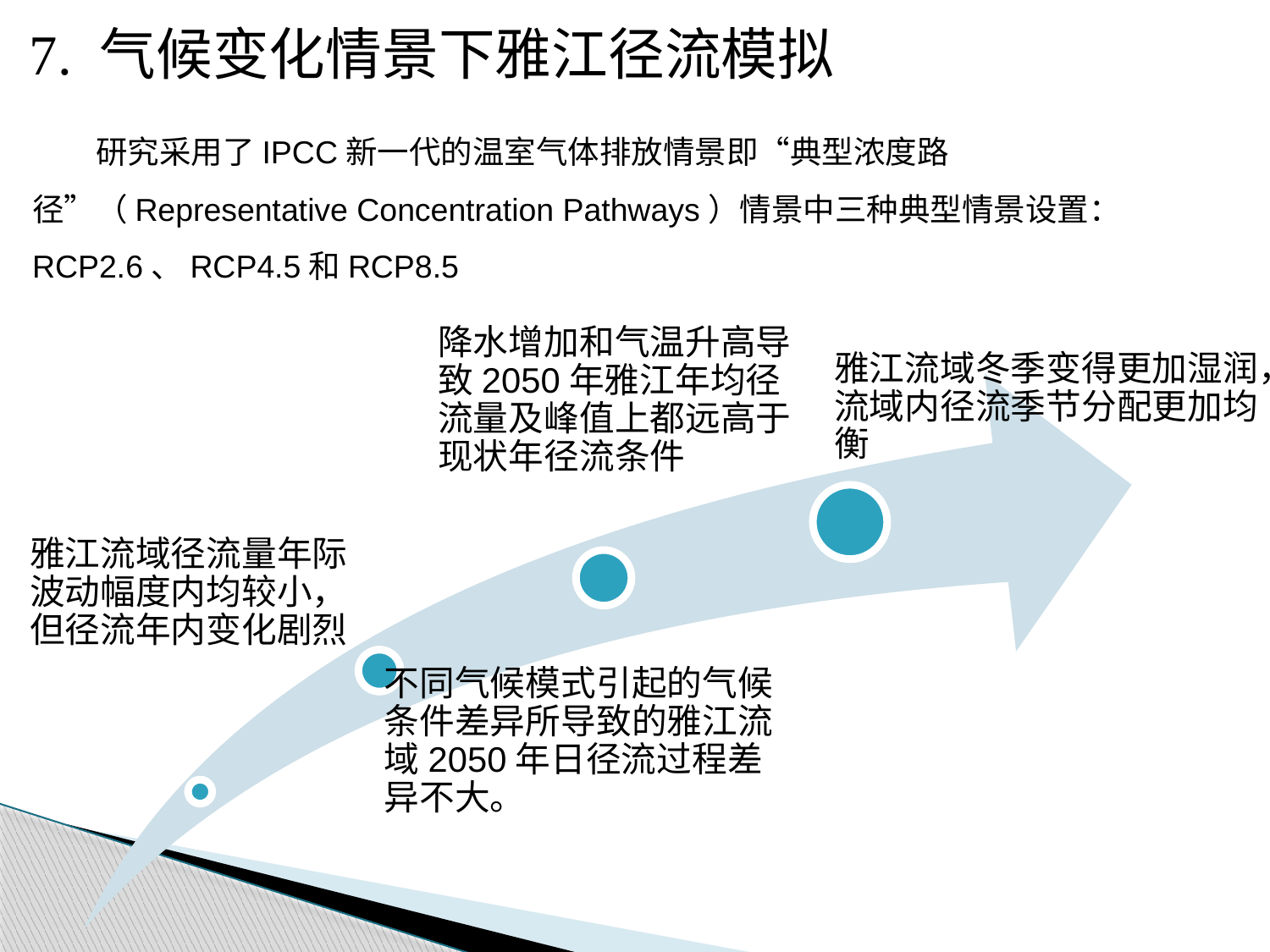

7. 气候变化情景下雅江径流模拟
研究采用了IPCC新一代的温室气体排放情景即“典型浓度路径”（Representative Concentration Pathways）情景中三种典型情景设置：RCP2.6、RCP4.5和RCP8.5

雅江流域径流量年际波动幅度内均较小，但径流年内变化剧烈
不同气候模式引起的气候条件差异所导致的雅江流域2050年日径流过程差异不大。
降水增加和气温升高导致2050年雅江年均径流量及峰值上都远高于现状年径流条件
雅江流域冬季变得更加湿润，流域内径流季节分配更加均衡